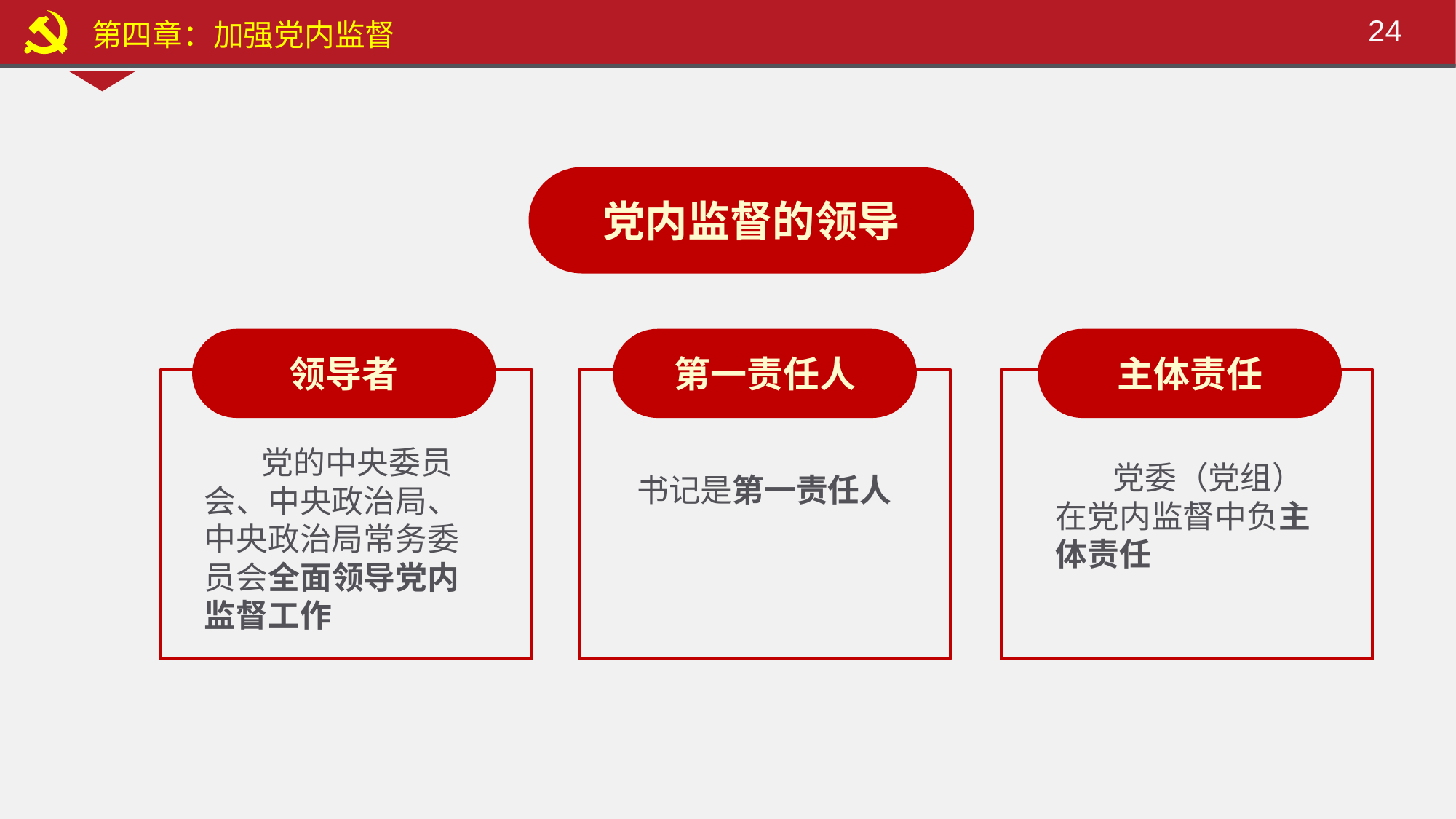

第四章：加强党内监督

党内监督的领导
领导者
第一责任人
主体责任

       党的中央委员会、中央政治局、中央政治局常务委员会全面领导党内监督工作
       党委（党组）在党内监督中负主体责任
书记是第一责任人